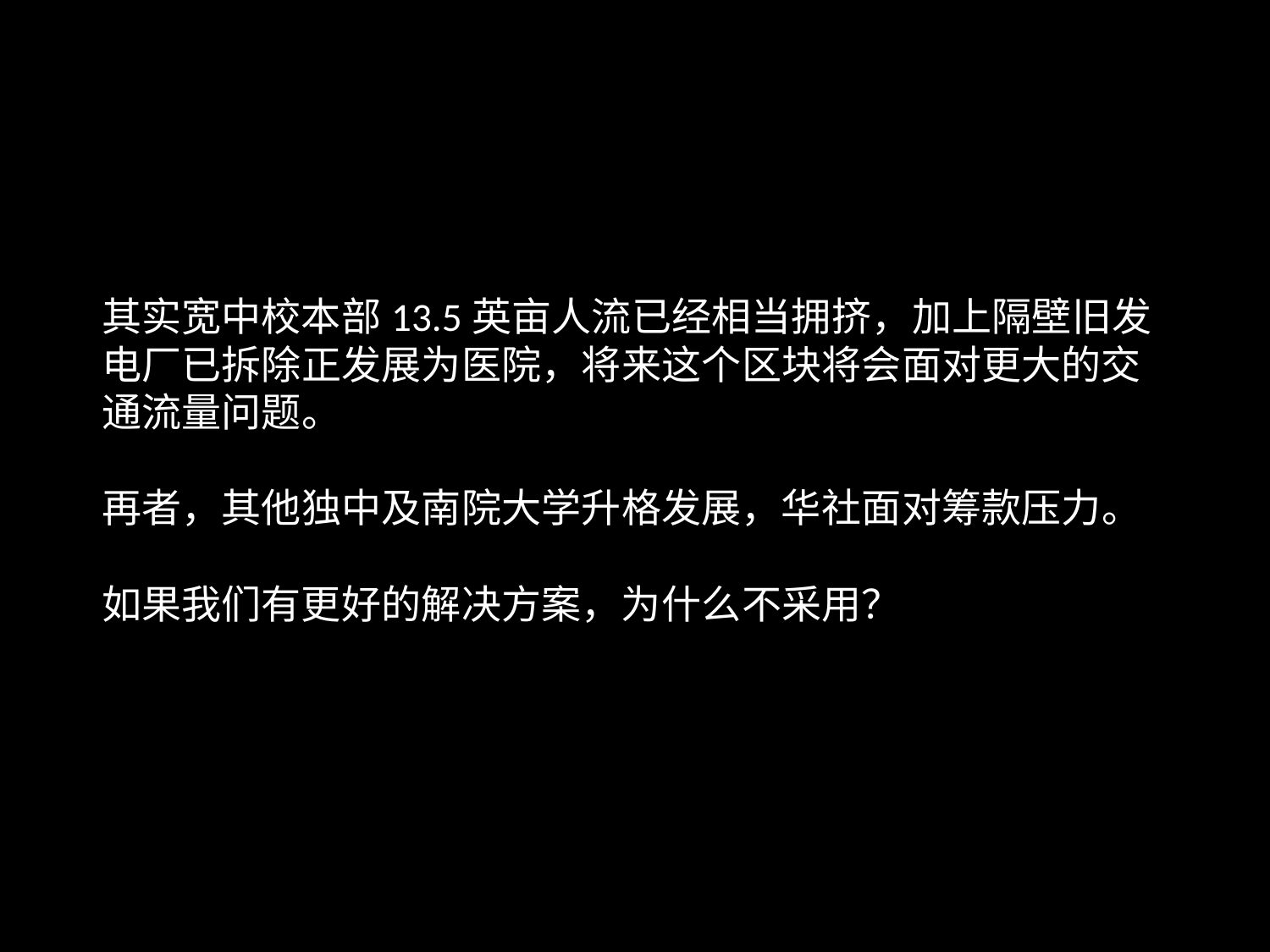

# 其实宽中校本部13.5英亩人流已经相当拥挤，加上隔壁旧发电厂已拆除正发展为医院，将来这个区块将会面对更大的交通流量问题。 再者，其他独中及南院大学升格发展，华社面对筹款压力。 如果我们有更好的解决方案，为什么不采用？